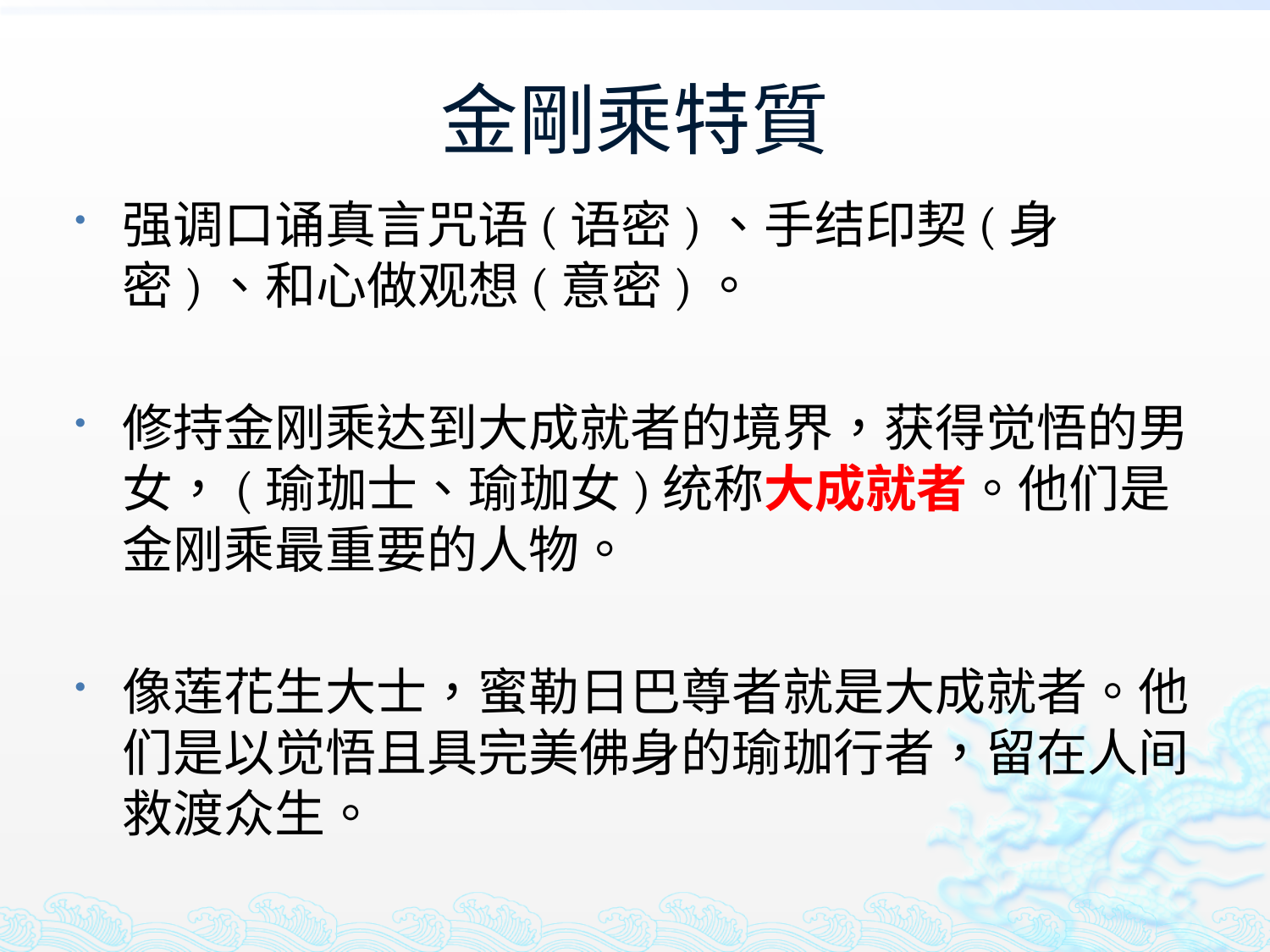

# 金剛乘特質
强调口诵真言咒语(语密)、手结印契(身密)、和心做观想(意密)。

修持金刚乘达到大成就者的境界，获得觉悟的男女，(瑜珈士、瑜珈女)统称大成就者。他们是金刚乘最重要的人物。

像莲花生大士，蜜勒日巴尊者就是大成就者。他们是以觉悟且具完美佛身的瑜珈行者，留在人间救渡众生。